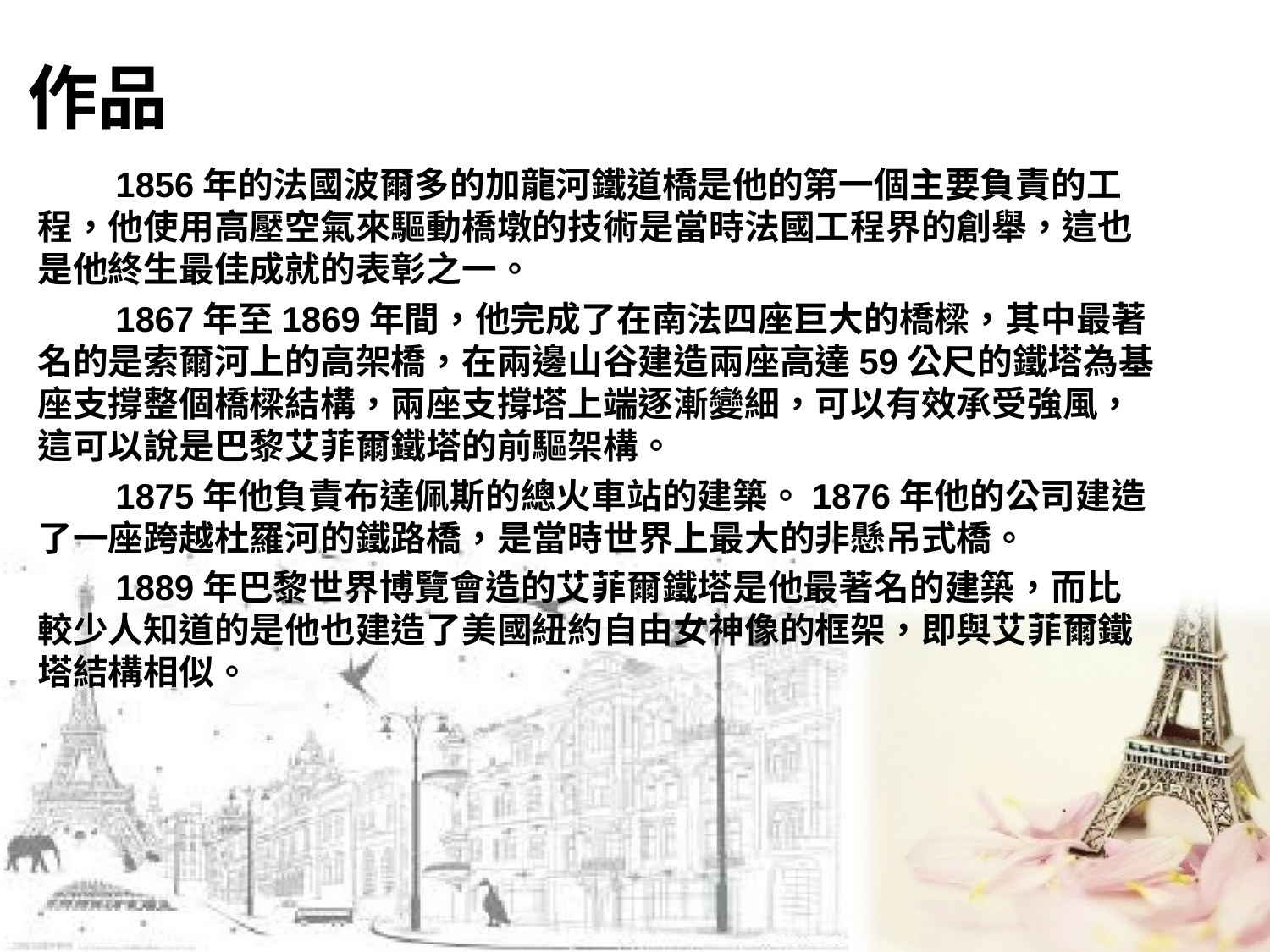

# 作品
        1856年的法國波爾多的加龍河鐵道橋是他的第一個主要負責的工程，他使用高壓空氣來驅動橋墩的技術是當時法國工程界的創舉，這也是他終生最佳成就的表彰之一。
        1867年至1869年間，他完成了在南法四座巨大的橋樑，其中最著名的是索爾河上的高架橋，在兩邊山谷建造兩座高達59公尺的鐵塔為基座支撐整個橋樑結構，兩座支撐塔上端逐漸變細，可以有效承受強風，這可以說是巴黎艾菲爾鐵塔的前驅架構。
        1875年他負責布達佩斯的總火車站的建築。1876年他的公司建造了一座跨越杜羅河的鐵路橋，是當時世界上最大的非懸吊式橋。
        1889年巴黎世界博覽會造的艾菲爾鐵塔是他最著名的建築，而比較少人知道的是他也建造了美國紐約自由女神像的框架，即與艾菲爾鐵塔結構相似。